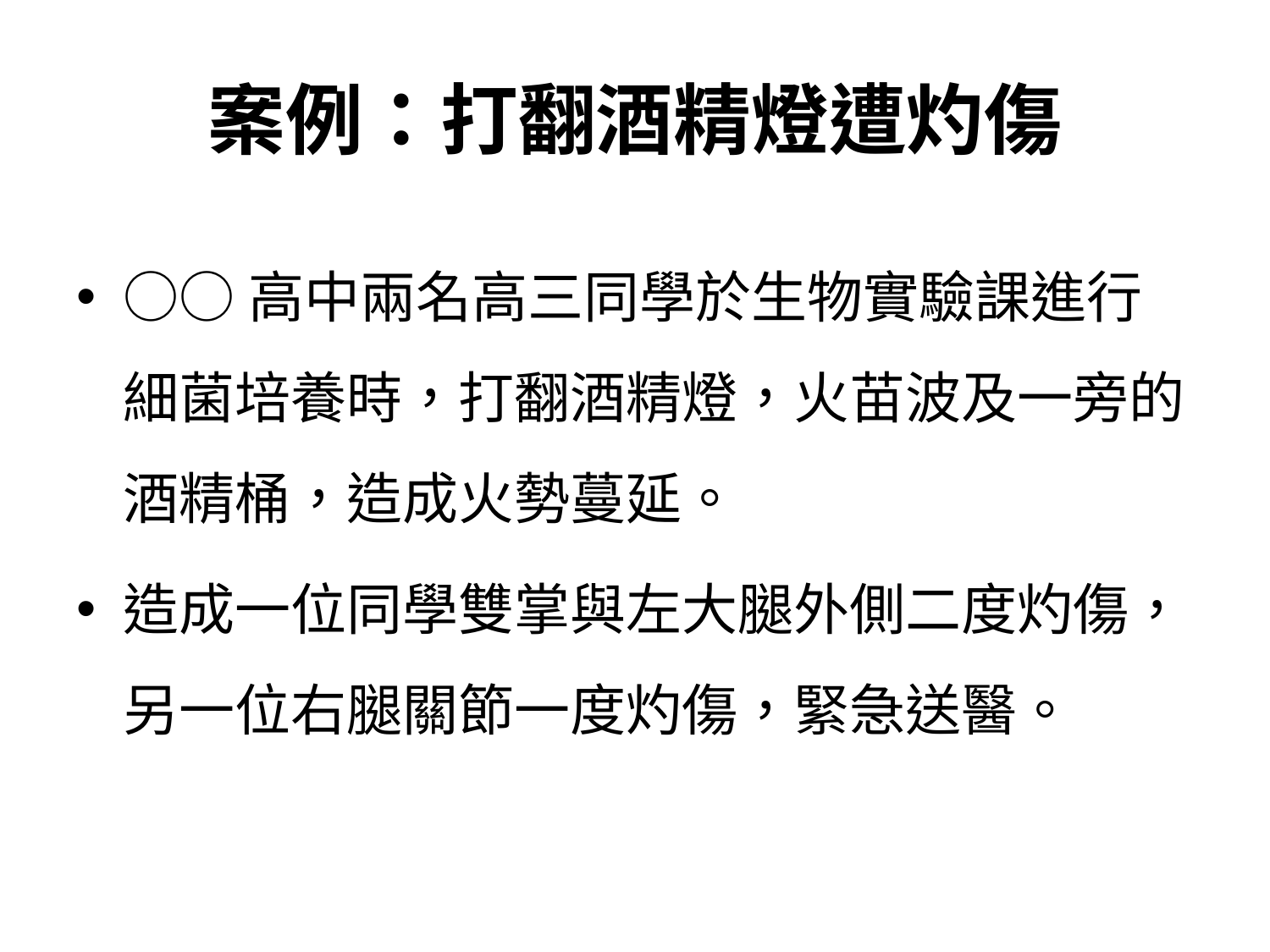

# 案例：打翻酒精燈遭灼傷
○○高中兩名高三同學於生物實驗課進行細菌培養時，打翻酒精燈，火苗波及一旁的酒精桶，造成火勢蔓延。
造成一位同學雙掌與左大腿外側二度灼傷，另一位右腿關節一度灼傷，緊急送醫。